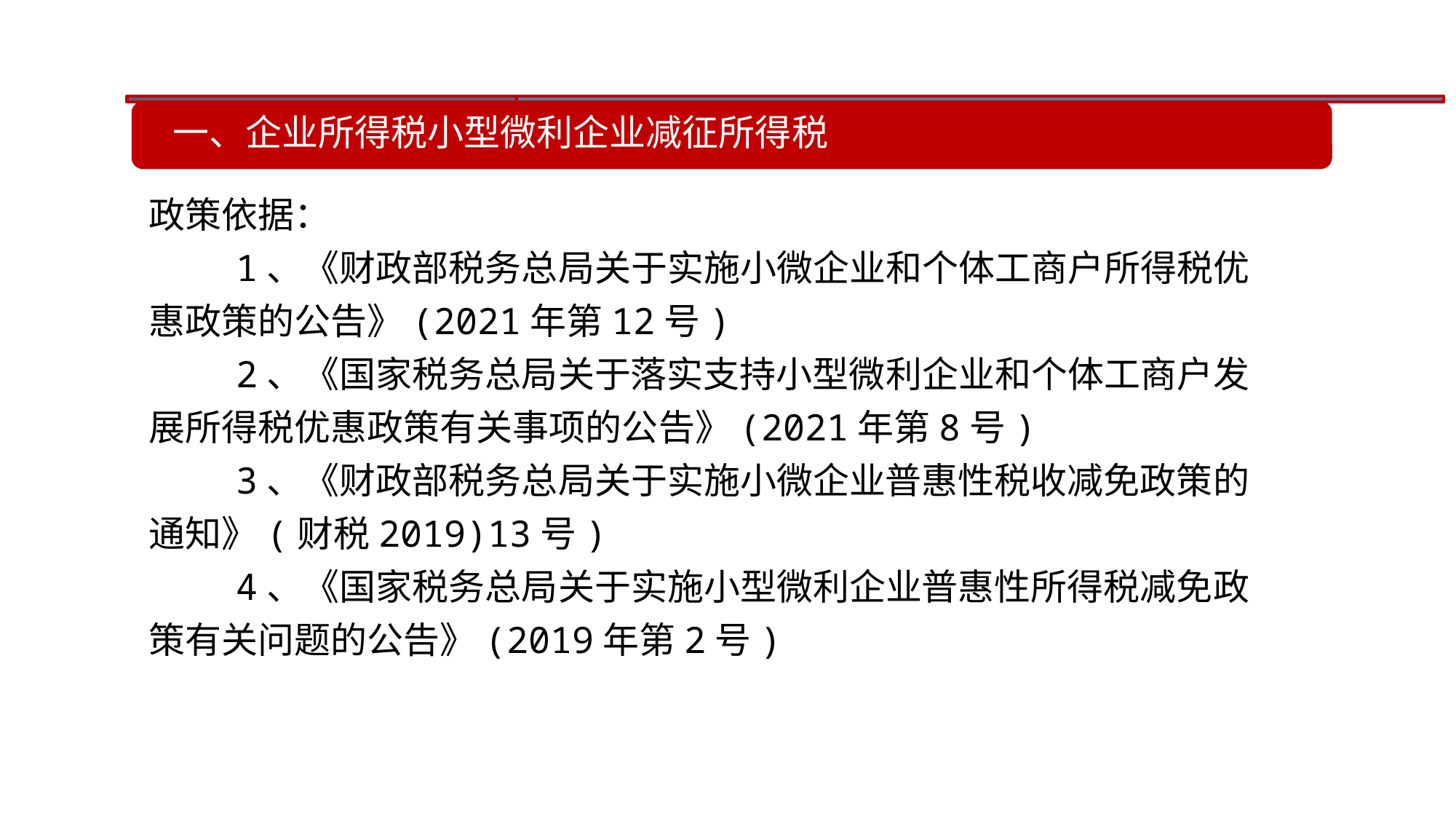

一、企业所得税小型微利企业减征所得税
政策依据：
    1、《财政部税务总局关于实施小微企业和个体工商户所得税优惠政策的公告》(2021年第12号)
    2、《国家税务总局关于落实支持小型微利企业和个体工商户发展所得税优惠政策有关事项的公告》(2021年第8号)
    3、《财政部税务总局关于实施小微企业普惠性税收减免政策的通知》(财税2019)13号)
    4、《国家税务总局关于实施小型微利企业普惠性所得税减免政策有关问题的公告》(2019年第2号)